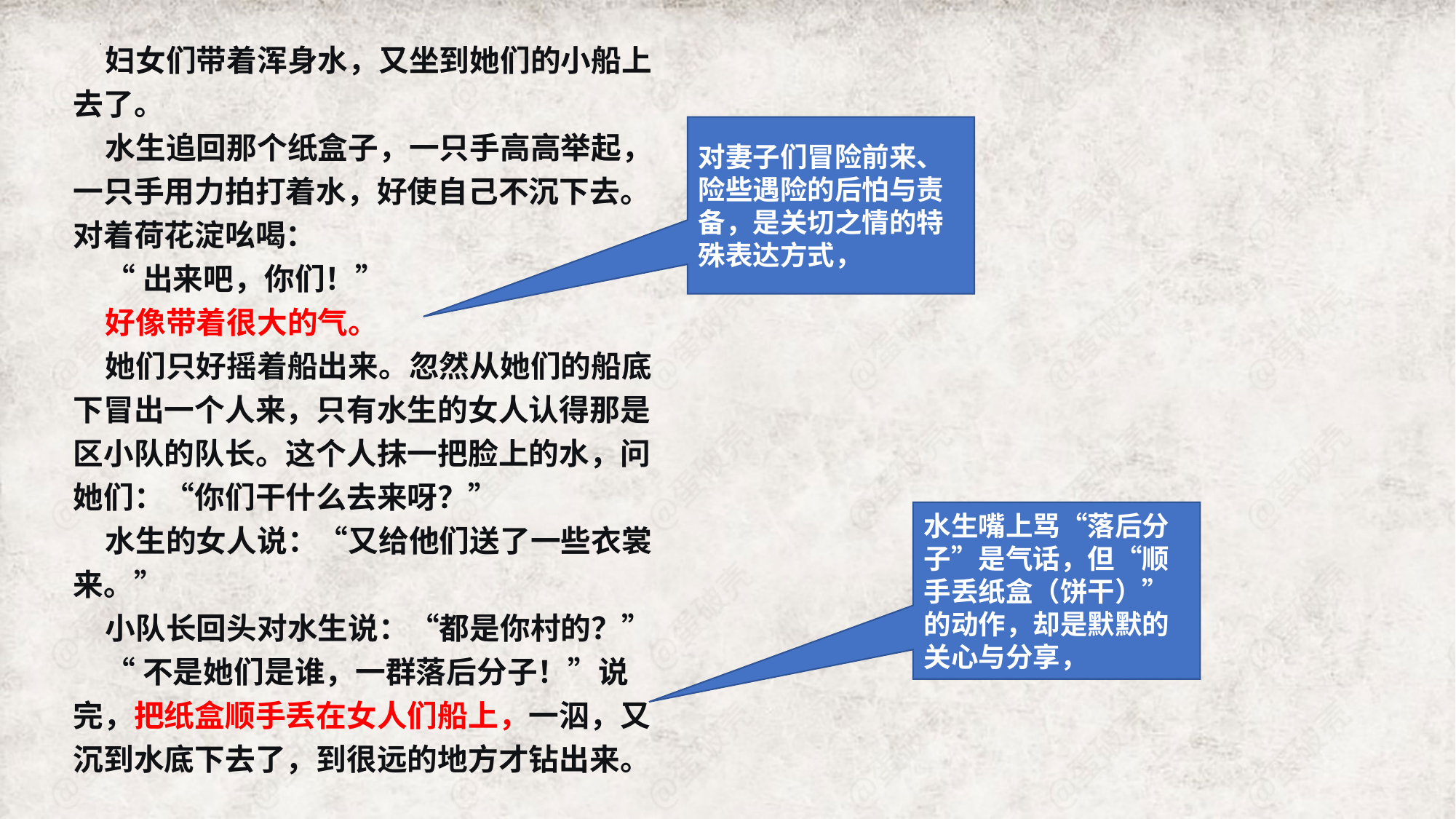

妇女们带着浑身水，又坐到她们的小船上去了。
水生追回那个纸盒子，一只手高高举起，一只手用力拍打着水，好使自己不沉下去。对着荷花淀吆喝：
“出来吧，你们！”
好像带着很大的气。
她们只好摇着船出来。忽然从她们的船底下冒出一个人来，只有水生的女人认得那是区小队的队长。这个人抹一把脸上的水，问她们：“你们干什么去来呀？”
水生的女人说：“又给他们送了一些衣裳来。”
小队长回头对水生说：“都是你村的？”
“不是她们是谁，一群落后分子！”说完，把纸盒顺手丢在女人们船上，一泅，又沉到水底下去了，到很远的地方才钻出来。
对妻子们冒险前来、险些遇险的后怕与责备，是关切之情的特殊表达方式，
水生嘴上骂“落后分子”是气话，但“顺手丢纸盒（饼干）”的动作，却是默默的关心与分享，